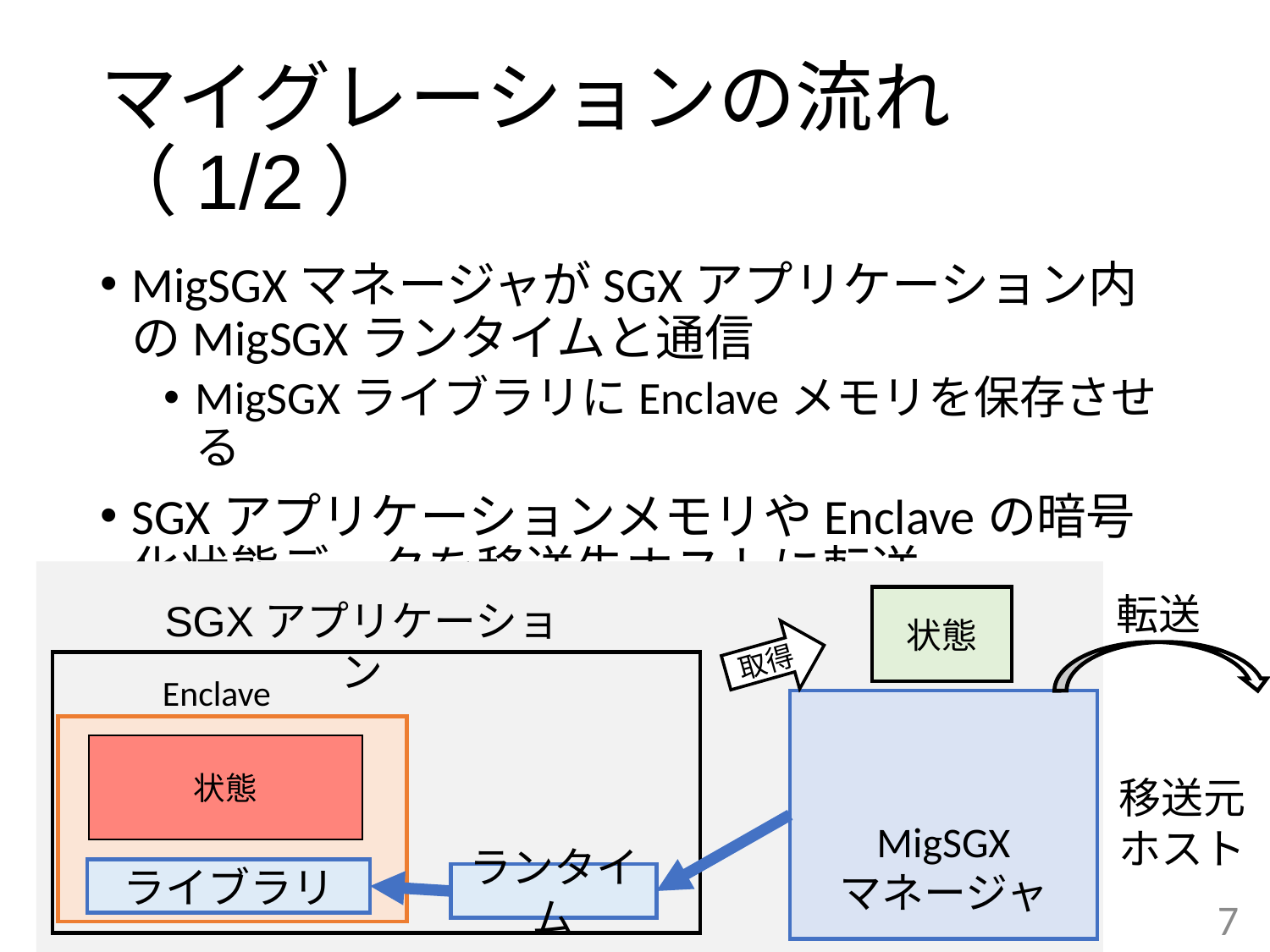

# マイグレーションの流れ（1/2）
MigSGXマネージャがSGXアプリケーション内のMigSGXランタイムと通信
MigSGXライブラリにEnclaveメモリを保存させる
SGXアプリケーションメモリやEnclaveの暗号化状態データを移送先ホストに転送

転送
状態
SGXアプリケーション
取得

Enclave

MigSGX
マネージャ

状態
移送元
ホスト
ライブラリ
ランタイム
7